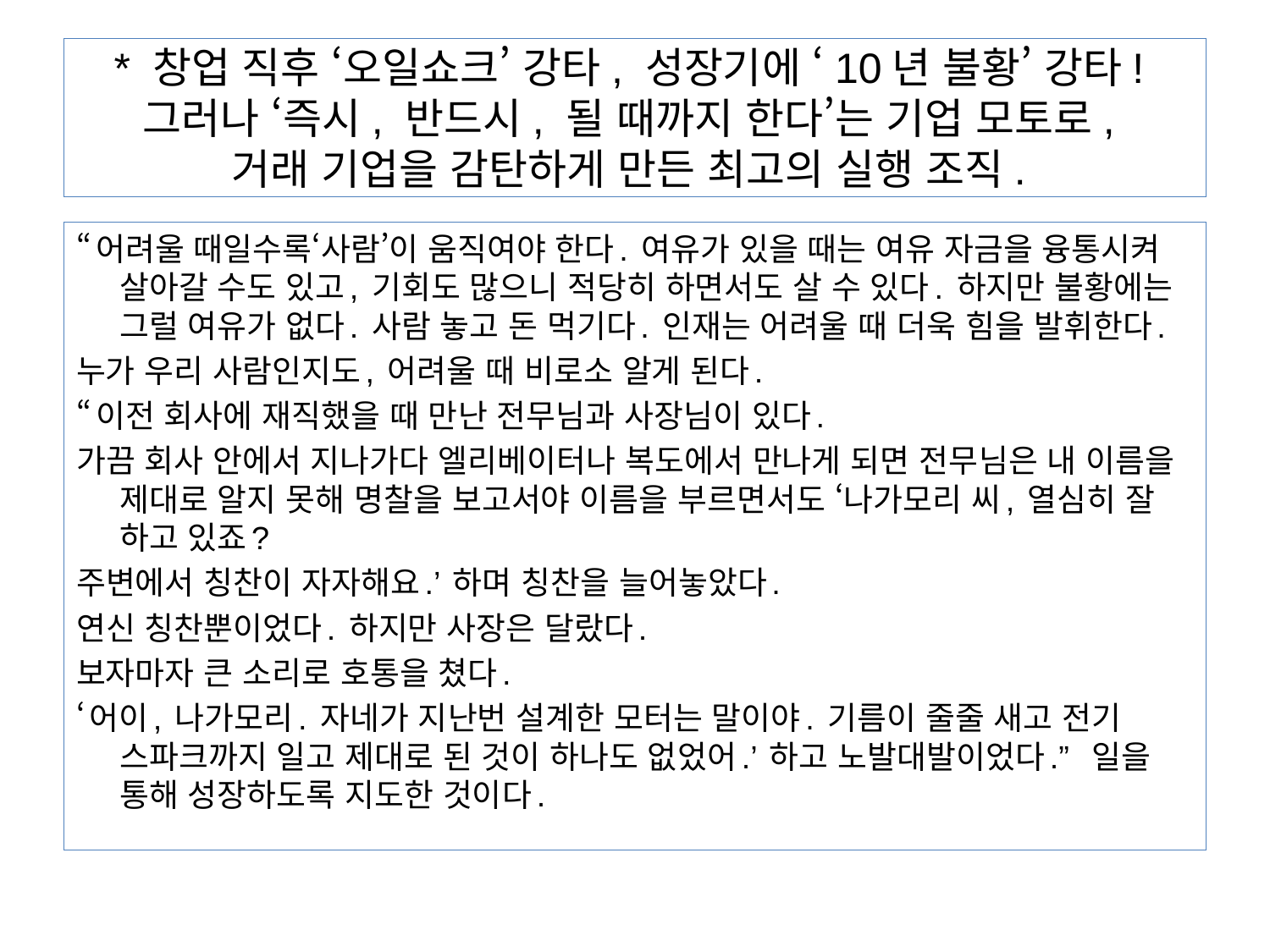

# * 창업 직후 ‘오일쇼크’ 강타, 성장기에 ‘10년 불황’ 강타! 그러나 ‘즉시, 반드시, 될 때까지 한다’는 기업 모토로, 거래 기업을 감탄하게 만든 최고의 실행 조직.
“어려울 때일수록‘사람’이 움직여야 한다. 여유가 있을 때는 여유 자금을 융통시켜 살아갈 수도 있고, 기회도 많으니 적당히 하면서도 살 수 있다. 하지만 불황에는 그럴 여유가 없다. 사람 놓고 돈 먹기다. 인재는 어려울 때 더욱 힘을 발휘한다.
누가 우리 사람인지도, 어려울 때 비로소 알게 된다.
“이전 회사에 재직했을 때 만난 전무님과 사장님이 있다.
가끔 회사 안에서 지나가다 엘리베이터나 복도에서 만나게 되면 전무님은 내 이름을 제대로 알지 못해 명찰을 보고서야 이름을 부르면서도 ‘나가모리 씨, 열심히 잘 하고 있죠?
주변에서 칭찬이 자자해요.’ 하며 칭찬을 늘어놓았다.
연신 칭찬뿐이었다. 하지만 사장은 달랐다.
보자마자 큰 소리로 호통을 쳤다.
‘어이, 나가모리. 자네가 지난번 설계한 모터는 말이야. 기름이 줄줄 새고 전기 스파크까지 일고 제대로 된 것이 하나도 없었어.’ 하고 노발대발이었다.”  일을 통해 성장하도록 지도한 것이다.